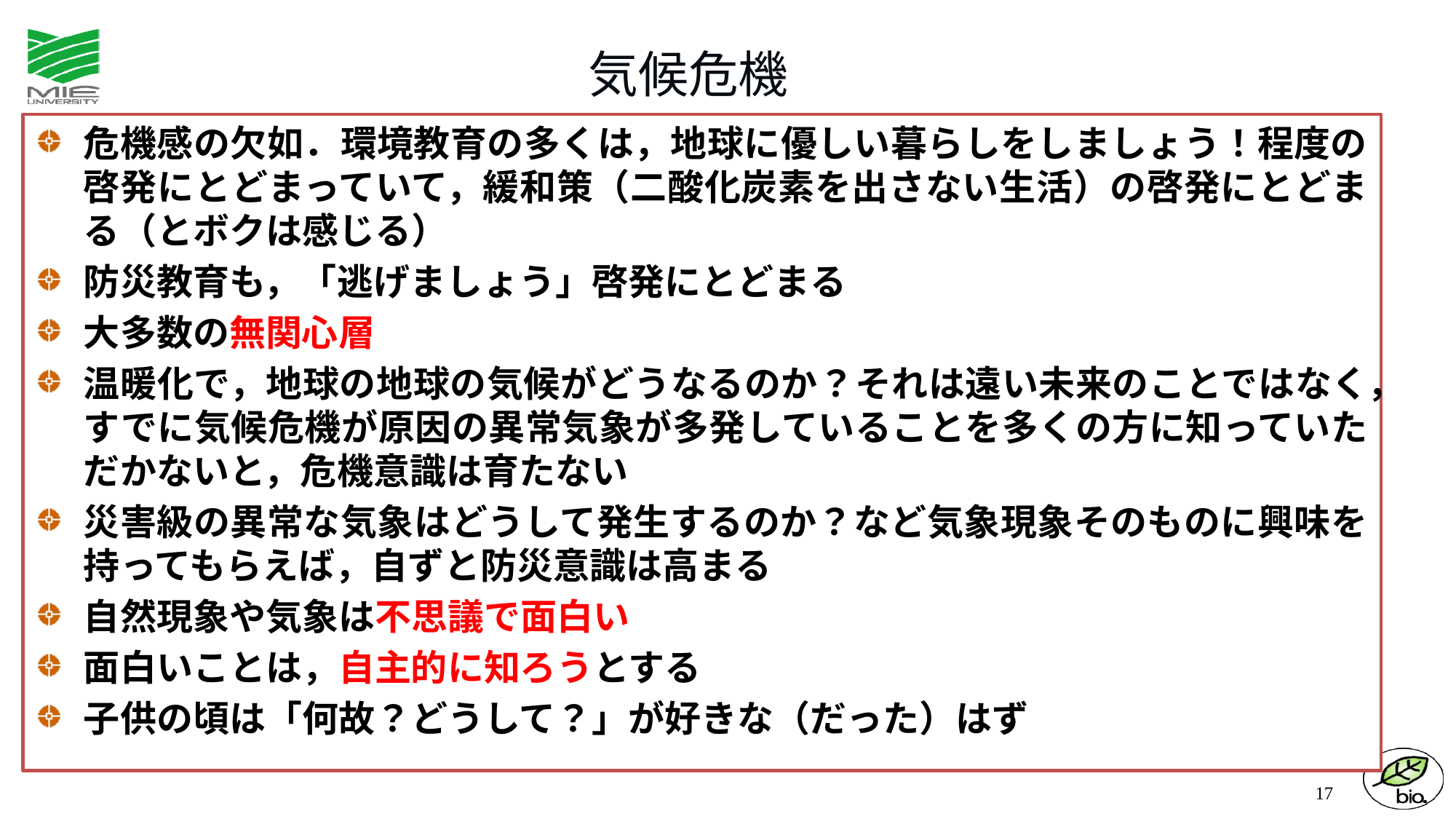

# 気候危機
危機感の欠如．環境教育の多くは，地球に優しい暮らしをしましょう！程度の啓発にとどまっていて，緩和策（二酸化炭素を出さない生活）の啓発にとどまる（とボクは感じる）
防災教育も，「逃げましょう」啓発にとどまる
大多数の無関心層
温暖化で，地球の地球の気候がどうなるのか？それは遠い未来のことではなく，すでに気候危機が原因の異常気象が多発していることを多くの方に知っていただかないと，危機意識は育たない
災害級の異常な気象はどうして発生するのか？など気象現象そのものに興味を持ってもらえば，自ずと防災意識は高まる
自然現象や気象は不思議で面白い
面白いことは，自主的に知ろうとする
子供の頃は「何故？どうして？」が好きな（だった）はず

17